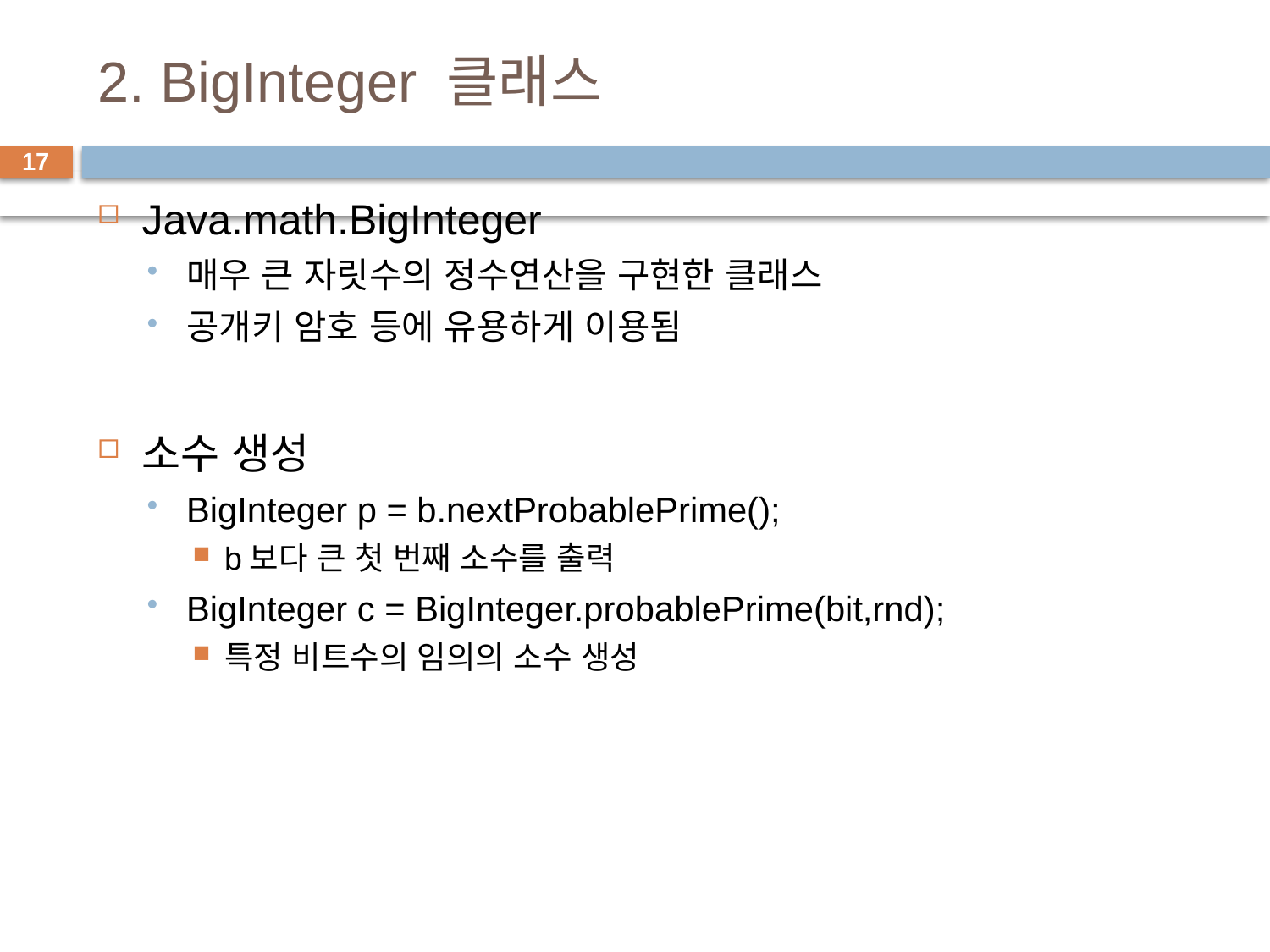

# 2. BigInteger 클래스
17
Java.math.BigInteger
매우 큰 자릿수의 정수연산을 구현한 클래스
공개키 암호 등에 유용하게 이용됨

소수 생성
BigInteger p = b.nextProbablePrime();
b보다 큰 첫 번째 소수를 출력
BigInteger c = BigInteger.probablePrime(bit,rnd);
특정 비트수의 임의의 소수 생성